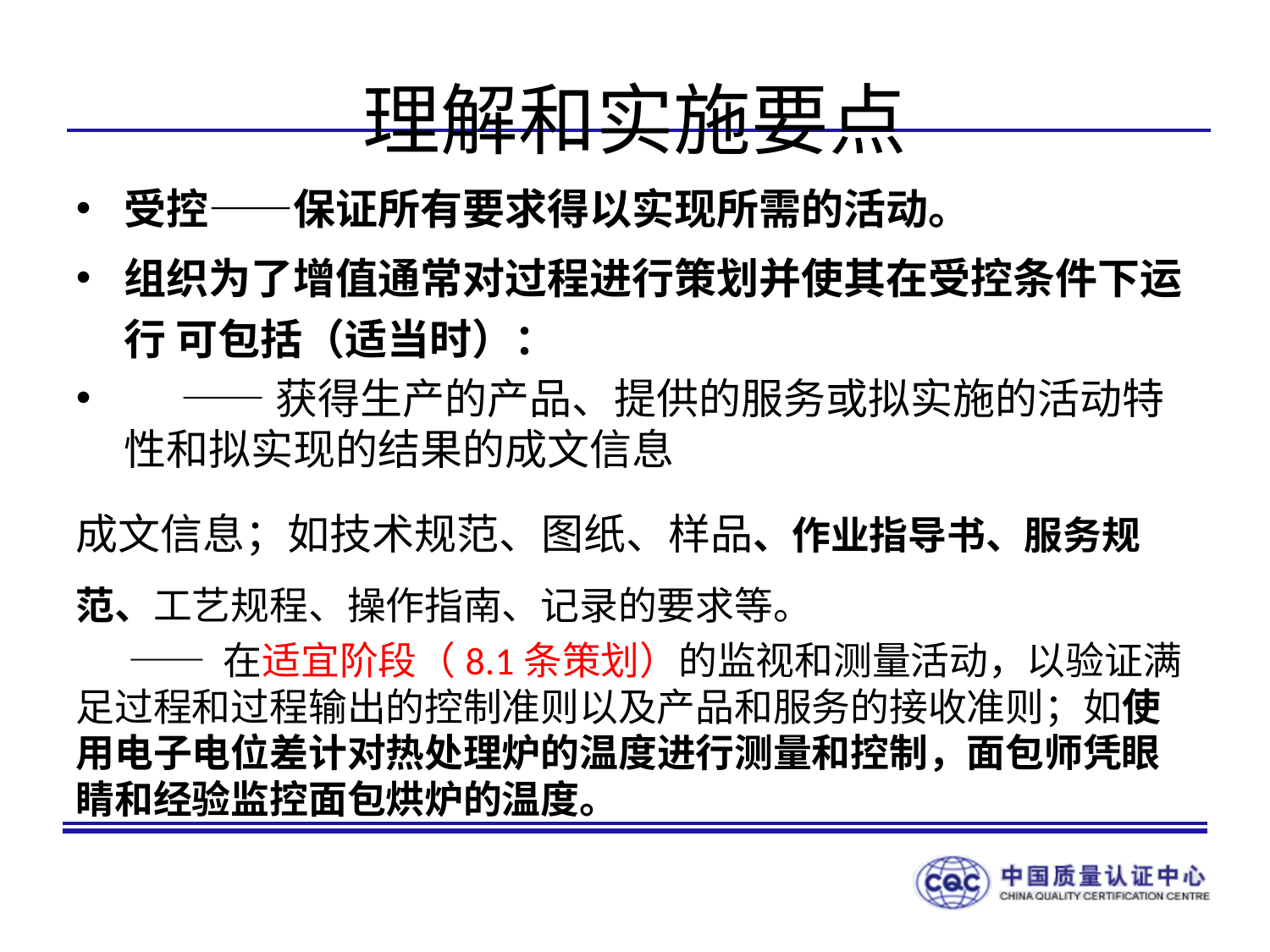

# 理解和实施要点
受控——保证所有要求得以实现所需的活动。
组织为了增值通常对过程进行策划并使其在受控条件下运行 可包括（适当时）：
      ——获得生产的产品、提供的服务或拟实施的活动特性和拟实现的结果的成文信息
成文信息；如技术规范、图纸、样品、作业指导书、服务规范、工艺规程、操作指南、记录的要求等。
      —— 在适宜阶段（8.1条策划）的监视和测量活动，以验证满足过程和过程输出的控制准则以及产品和服务的接收准则；如使用电子电位差计对热处理炉的温度进行测量和控制，面包师凭眼睛和经验监控面包烘炉的温度。
196